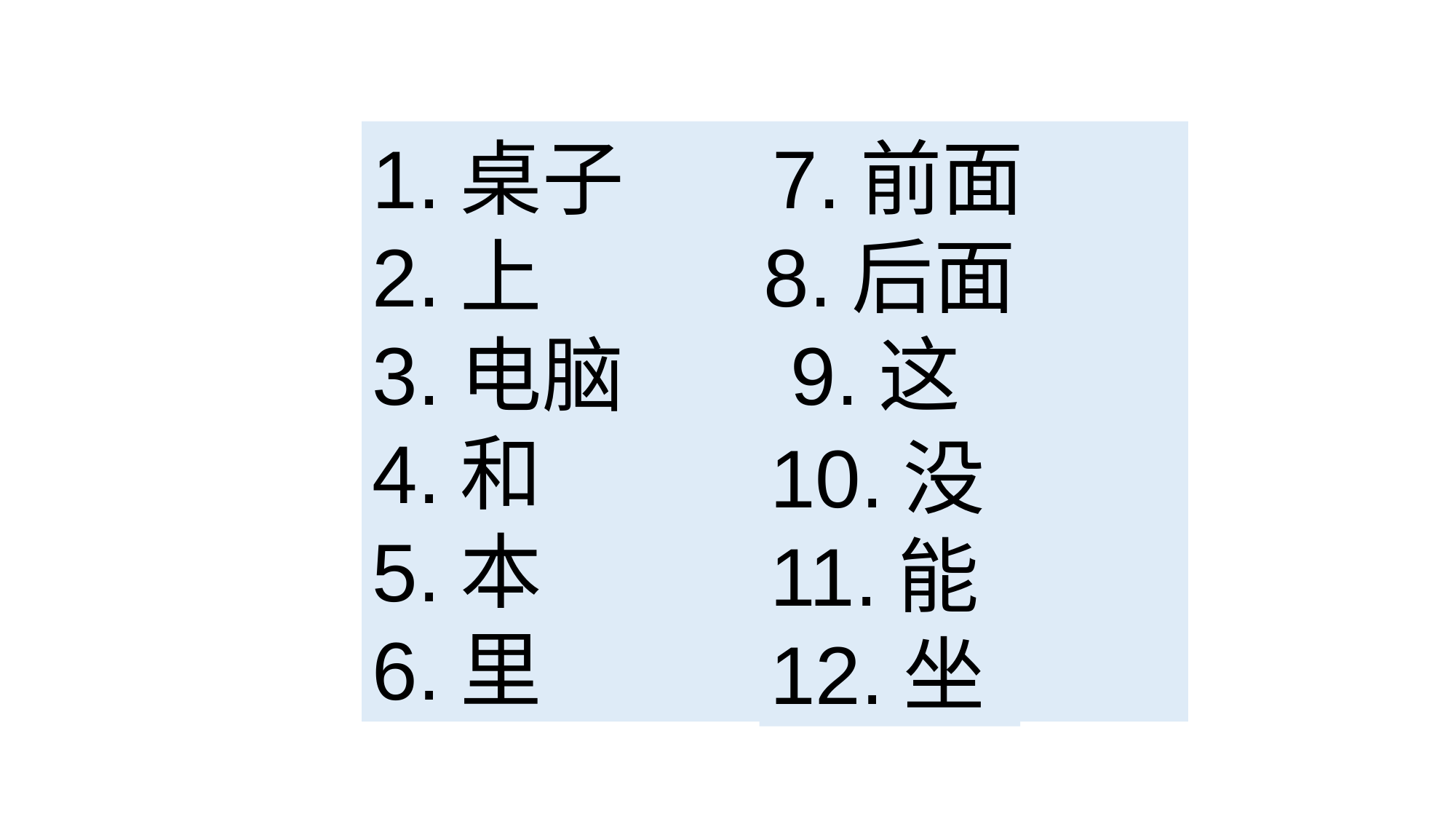

1.桌子       7.前面
2.上           8.后面
3.电脑        9.这
4.和
5.本
6.里
10.没
11.能
12.坐